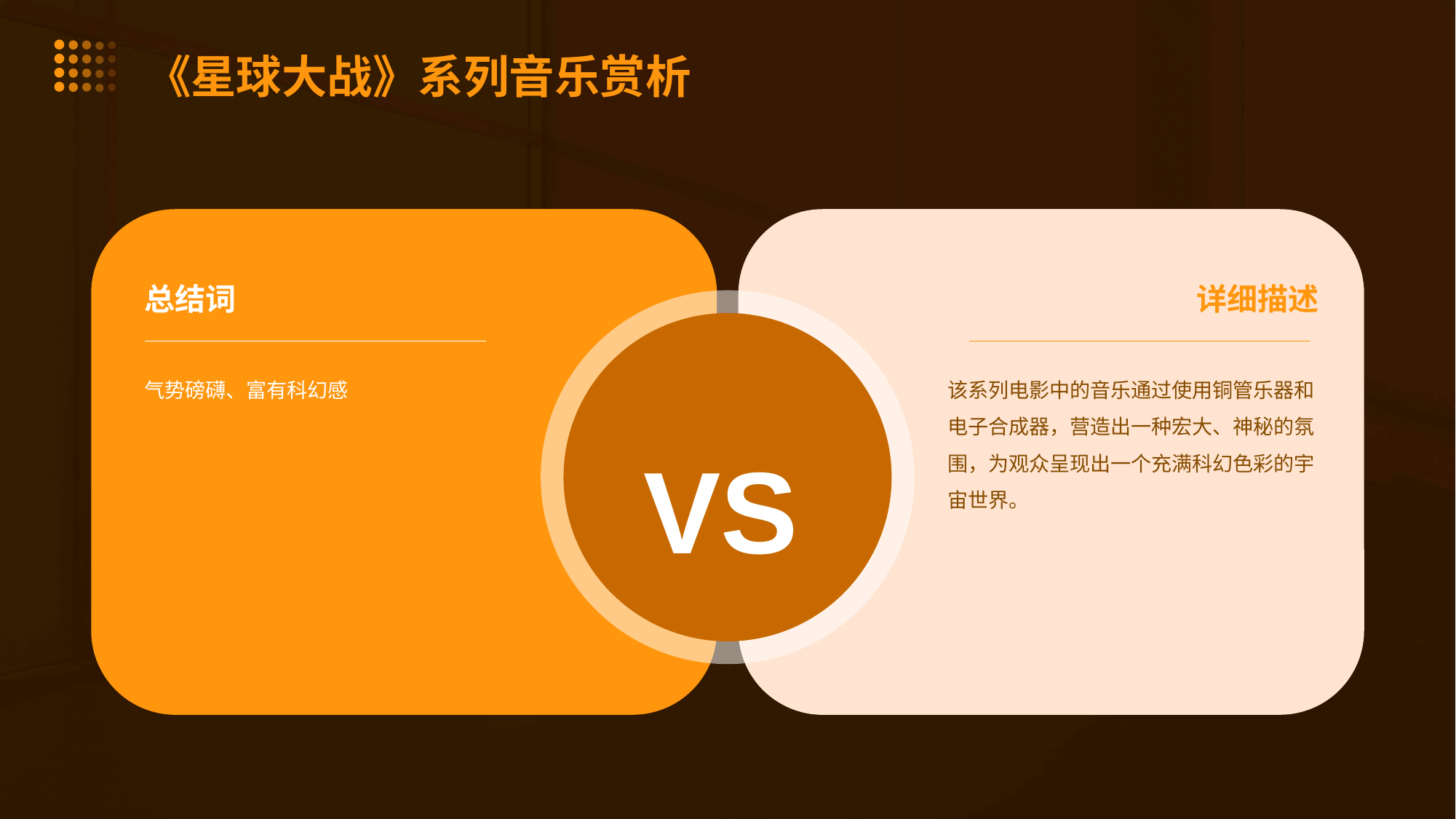

《星球大战》系列音乐赏析

总结词
详细描述

气势磅礴、富有科幻感
该系列电影中的音乐通过使用铜管乐器和电子合成器，营造出一种宏大、神秘的氛围，为观众呈现出一个充满科幻色彩的宇宙世界。
VS